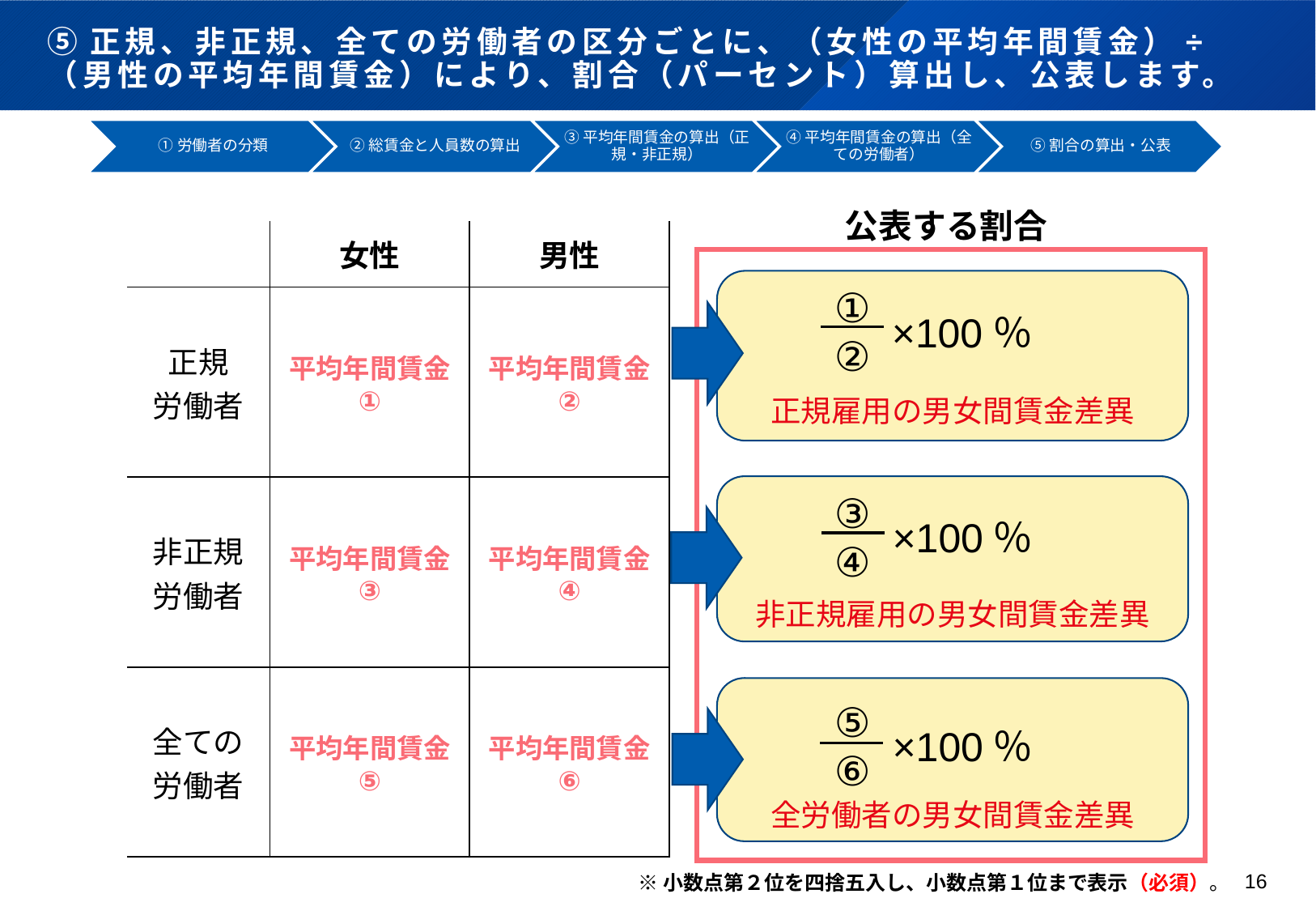

# ⑤正規、非正規、全ての労働者の区分ごとに、（女性の平均年間賃金）÷（男性の平均年間賃金）により、割合（パーセント）算出し、公表します。
①労働者の分類
②総賃金と人員数の算出
③平均年間賃金の算出（正規・非正規）
④平均年間賃金の算出（全ての労働者）
⑤割合の算出・公表
公表する割合
|  | 女性 | 男性 |
| --- | --- | --- |
| 正規 労働者 | 平均年間賃金 ① | 平均年間賃金 ② |
| 非正規 労働者 | 平均年間賃金 ③ | 平均年間賃金 ④ |
| 全ての 労働者 | 平均年間賃金 ⑤ | 平均年間賃金 ⑥ |

正規雇用の男女間賃金差異
①
②
×100％

非正規雇用の男女間賃金差異
③
④
×100％

全労働者の男女間賃金差異
⑤
⑥

×100％
※小数点第２位を四捨五入し、小数点第１位まで表示（必須）。
16